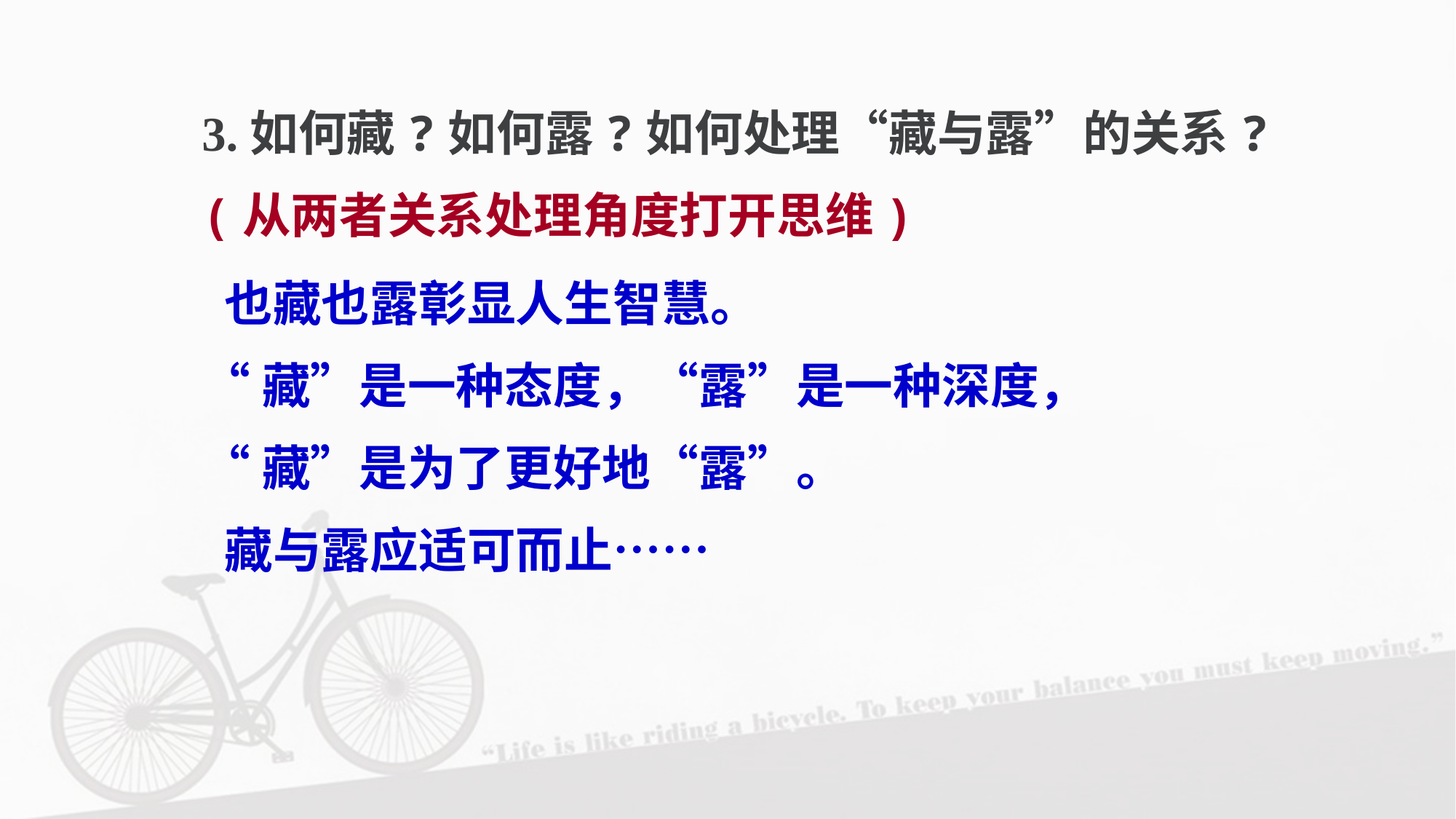

3.如何藏?如何露?如何处理“藏与露”的关系?
(从两者关系处理角度打开思维)
 也藏也露彰显人生智慧。
“藏”是一种态度，“露”是一种深度，
“藏”是为了更好地“露”。
 藏与露应适可而止……